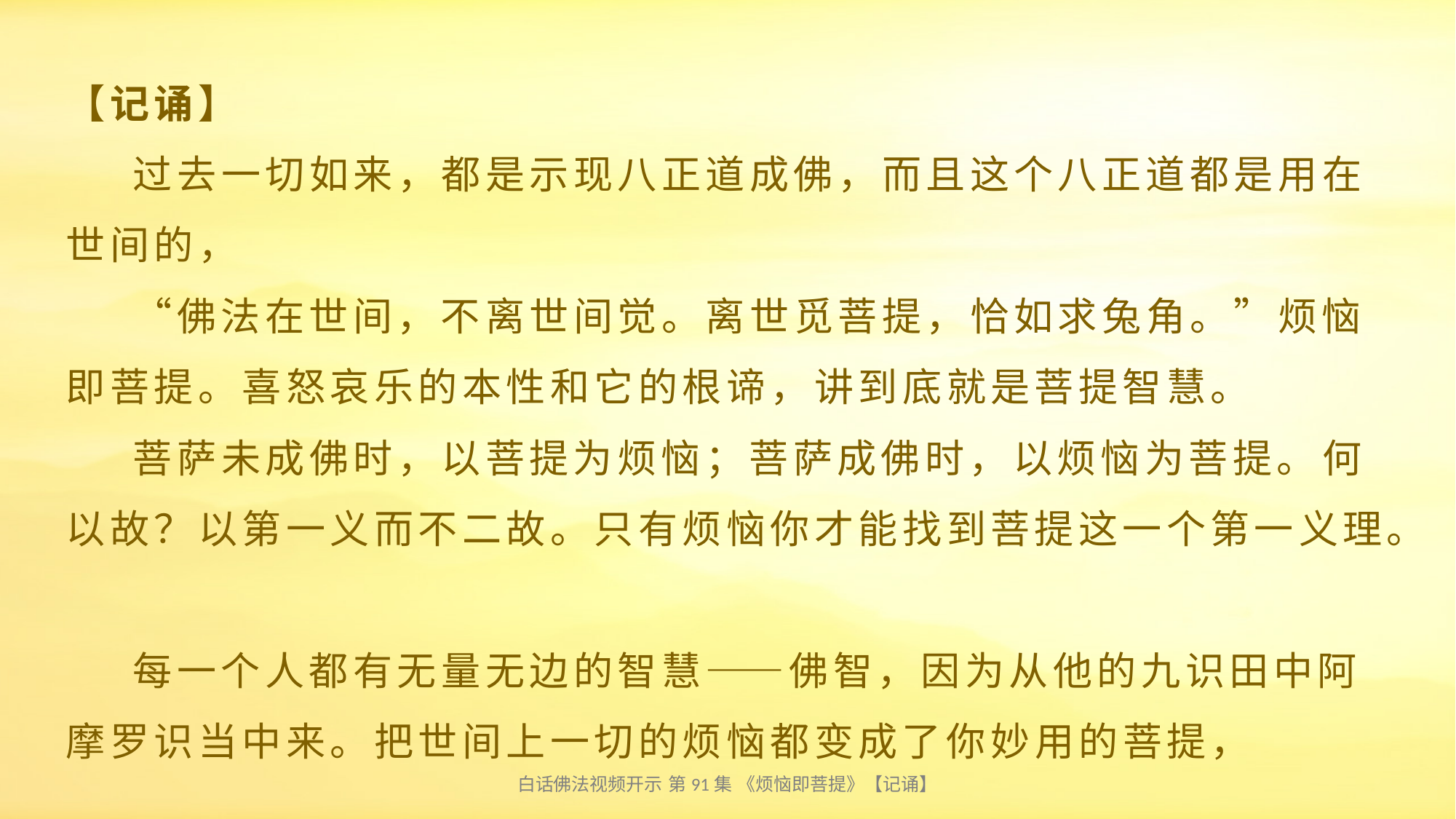

# 【记诵】 过去一切如来，都是示现八正道成佛，而且这个八正道都是用在世间的， “佛法在世间，不离世间觉。离世觅菩提，恰如求兔角。”烦恼即菩提。喜怒哀乐的本性和它的根谛，讲到底就是菩提智慧。 菩萨未成佛时，以菩提为烦恼；菩萨成佛时，以烦恼为菩提。何以故？以第一义而不二故。只有烦恼你才能找到菩提这一个第一义理。 每一个人都有无量无边的智慧——佛智，因为从他的九识田中阿摩罗识当中来。把世间上一切的烦恼都变成了你妙用的菩提，
白话佛法视频开示 第91集 《烦恼即菩提》【记诵】